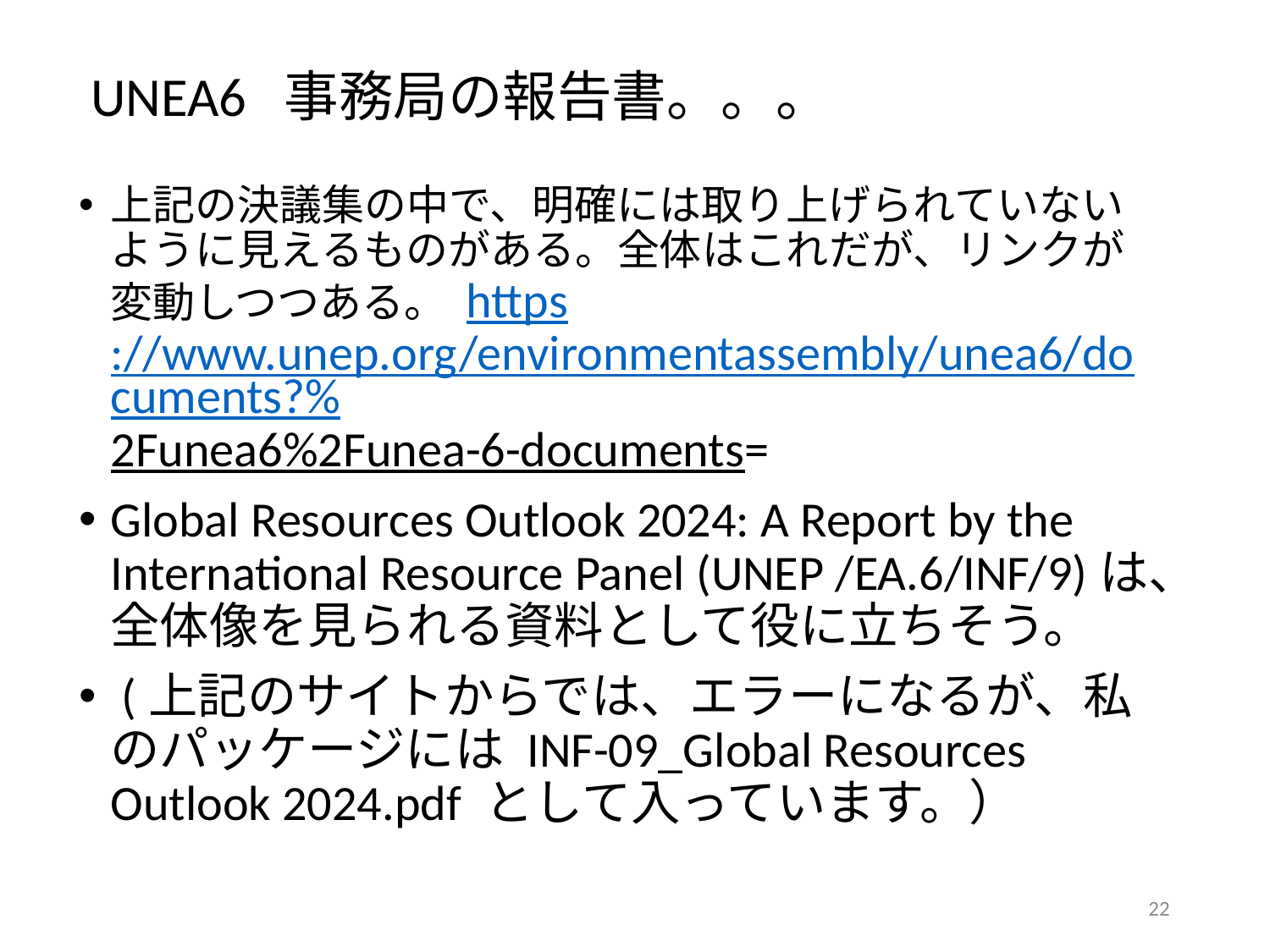

# UNEA6  事務局の報告書。。。
上記の決議集の中で、明確には取り上げられていないように見えるものがある。全体はこれだが、リンクが変動しつつある。 https://www.unep.org/environmentassembly/unea6/documents?%2Funea6%2Funea-6-documents=
Global Resources Outlook 2024: A Report by the International Resource Panel (UNEP /EA.6/INF/9)は、全体像を見られる資料として役に立ちそう。
 (上記のサイトからでは、エラーになるが、私のパッケージには INF-09_Global Resources Outlook 2024.pdf として入っています。）

22